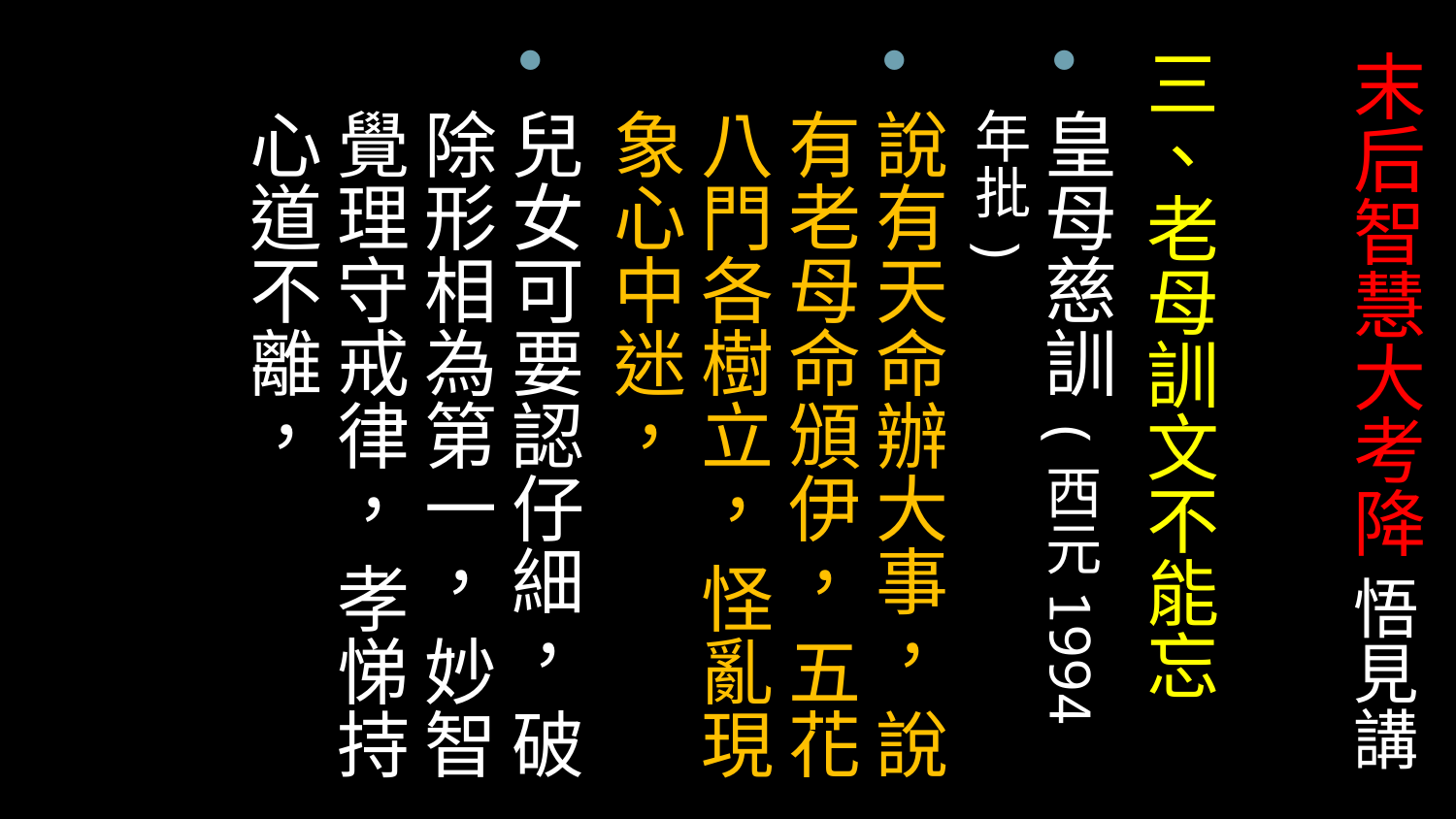

三、老母訓文不能忘
皇母慈訓(西元1994年批)
說有天命辦大事， 說有老母命頒伊， 五花八門各樹立， 怪亂現象心中迷，
兒女可要認仔細， 破除形相為第一， 妙智覺理守戒律， 孝悌持心道不離，

# 末后智慧大考降 悟見講